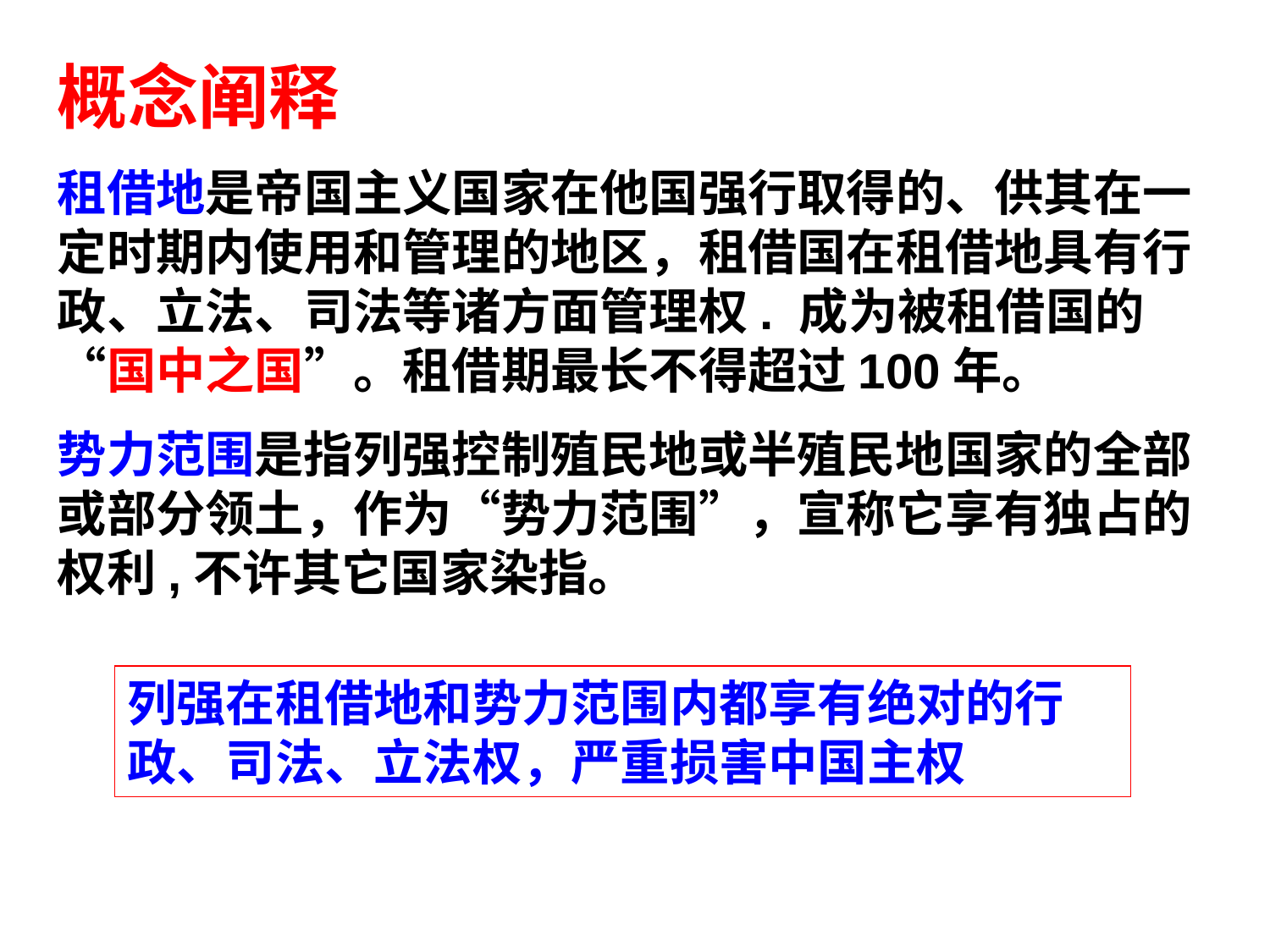

概念阐释
租借地是帝国主义国家在他国强行取得的、供其在一定时期内使用和管理的地区，租借国在租借地具有行政、立法、司法等诸方面管理权. 成为被租借国的“国中之国”。租借期最长不得超过100年。
势力范围是指列强控制殖民地或半殖民地国家的全部或部分领土，作为“势力范围”，宣称它享有独占的权利,不许其它国家染指。
列强在租借地和势力范围内都享有绝对的行政、司法、立法权，严重损害中国主权